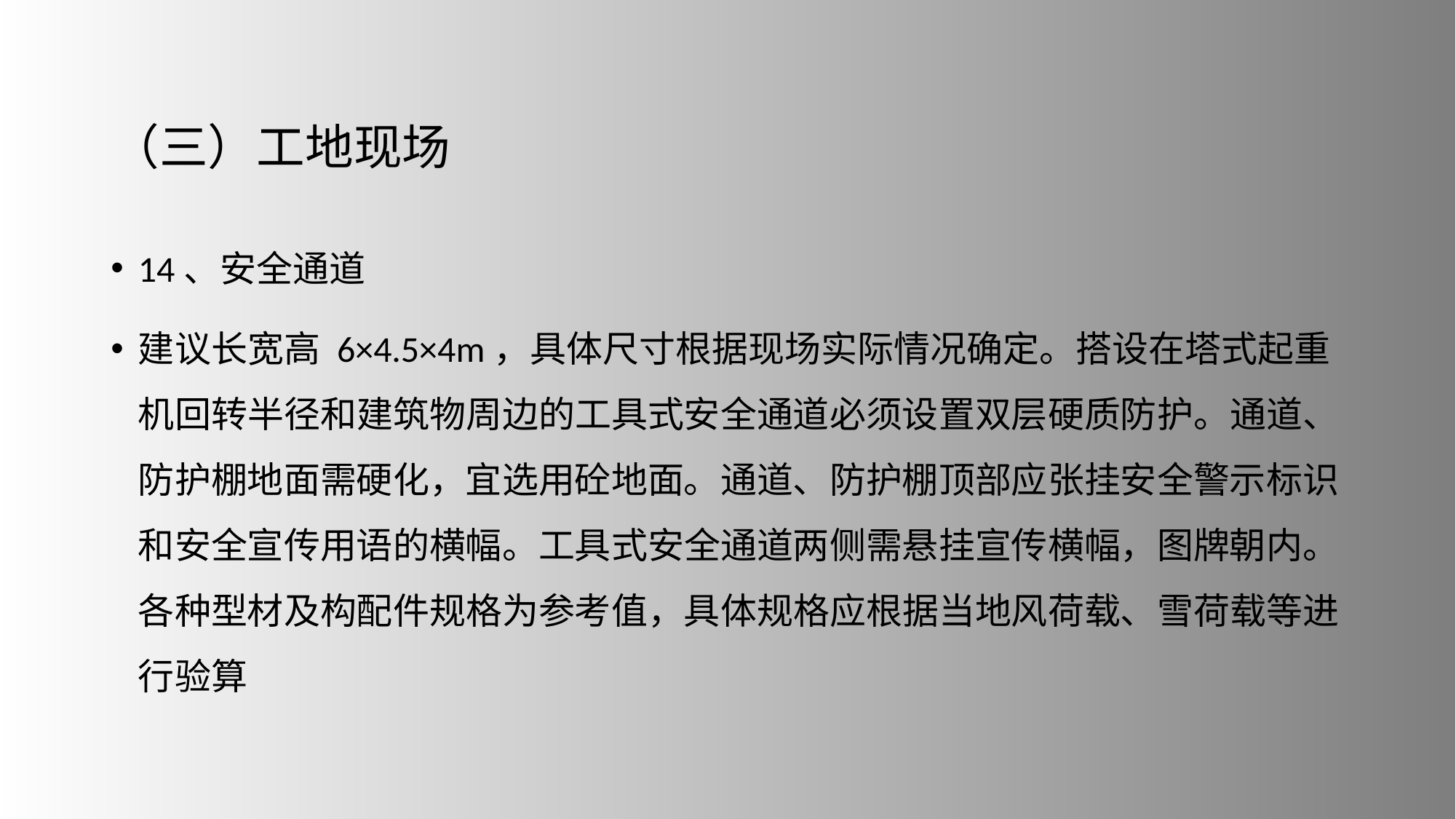

（三）工地现场
14、安全通道
建议长宽高 6×4.5×4m，具体尺寸根据现场实际情况确定。搭设在塔式起重机回转半径和建筑物周边的工具式安全通道必须设置双层硬质防护。通道、防护棚地面需硬化，宜选用砼地面。通道、防护棚顶部应张挂安全警示标识和安全宣传用语的横幅。工具式安全通道两侧需悬挂宣传横幅，图牌朝内。各种型材及构配件规格为参考值，具体规格应根据当地风荷载、雪荷载等进行验算